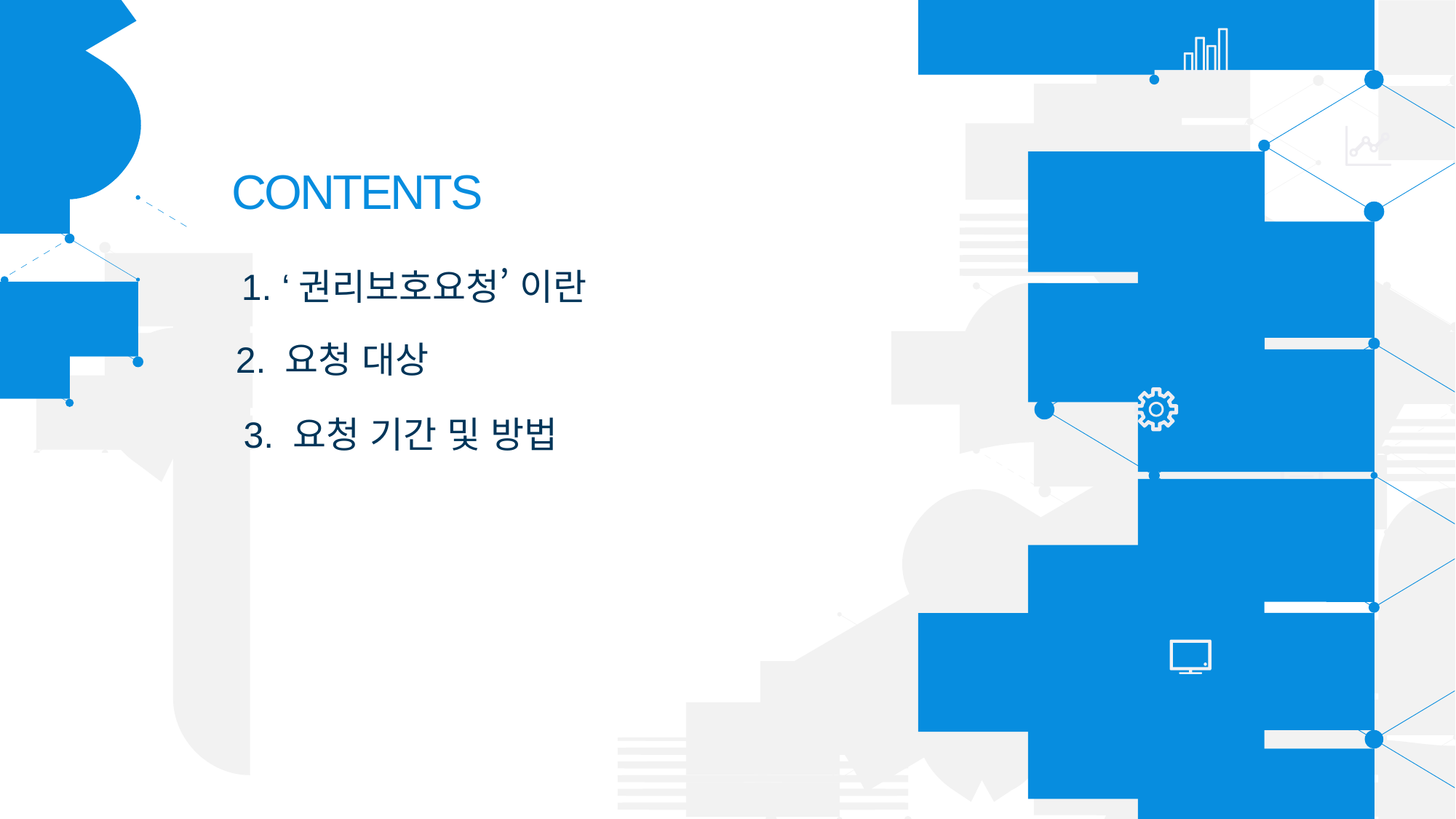

CONTENTS
1. ‘권리보호요청’ 이란
2. 요청 대상
3. 요청 기간 및 방법